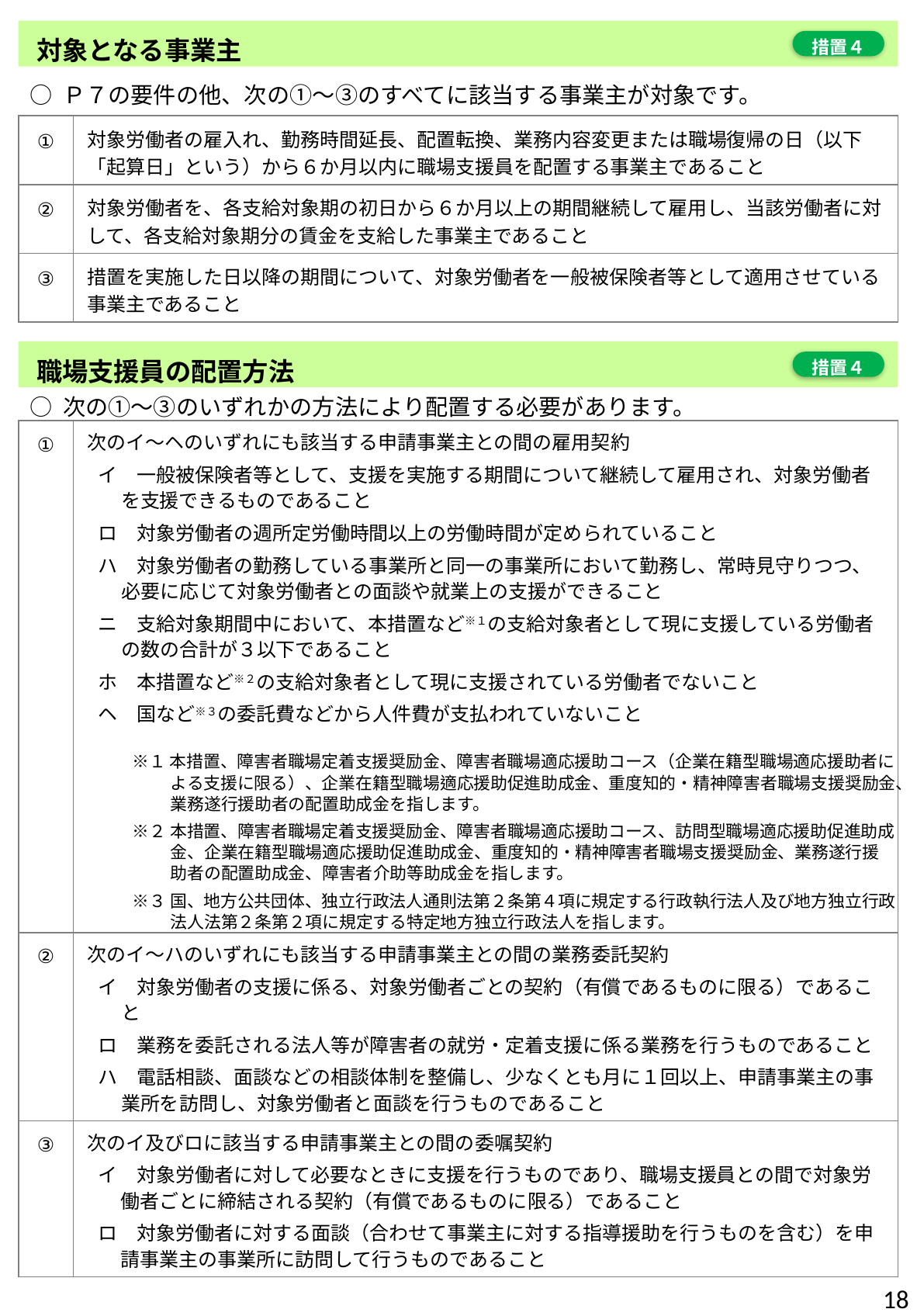

対象となる事業主
措置４
○ Ｐ７の要件の他、次の①～③のすべてに該当する事業主が対象です。
| ① | 対象労働者の雇入れ、勤務時間延長、配置転換、業務内容変更または職場復帰の日（以下「起算日」という）から６か月以内に職場支援員を配置する事業主であること |
| --- | --- |
| ② | 対象労働者を、各支給対象期の初日から６か月以上の期間継続して雇用し、当該労働者に対して、各支給対象期分の賃金を支給した事業主であること |
| ③ | 措置を実施した日以降の期間について、対象労働者を一般被保険者等として適用させている事業主であること |
職場支援員の配置方法
措置４
○ 次の①～③のいずれかの方法により配置する必要があります。

| ① | 次のイ～ヘのいずれにも該当する申請事業主との間の雇用契約 イ　一般被保険者等として、支援を実施する期間について継続して雇用され、対象労働者を支援できるものであること ロ　対象労働者の週所定労働時間以上の労働時間が定められていること ハ　対象労働者の勤務している事業所と同一の事業所において勤務し、常時見守りつつ、必要に応じて対象労働者との面談や就業上の支援ができること ニ　支給対象期間中において、本措置など※１の支給対象者として現に支援している労働者の数の合計が３以下であること ホ　本措置など※２の支給対象者として現に支援されている労働者でないこと ヘ　国など※３の委託費などから人件費が支払われていないこと |
| --- | --- |
| ② | 次のイ～ハのいずれにも該当する申請事業主との間の業務委託契約 イ　対象労働者の支援に係る、対象労働者ごとの契約（有償であるものに限る）であること ロ　業務を委託される法人等が障害者の就労・定着支援に係る業務を行うものであること ハ　電話相談、面談などの相談体制を整備し、少なくとも月に１回以上、申請事業主の事業所を訪問し、対象労働者と面談を行うものであること |
| ③ | 次のイ及びロに該当する申請事業主との間の委嘱契約 イ　対象労働者に対して必要なときに支援を行うものであり、職場支援員との間で対象労働者ごとに締結される契約（有償であるものに限る）であること ロ　対象労働者に対する面談（合わせて事業主に対する指導援助を行うものを含む）を申請事業主の事業所に訪問して行うものであること |
　※１ 本措置、障害者職場定着支援奨励金、障害者職場適応援助コース（企業在籍型職場適応援助者による支援に限る）、企業在籍型職場適応援助促進助成金、重度知的・精神障害者職場支援奨励金、業務遂行援助者の配置助成金を指します。
　※２ 本措置、障害者職場定着支援奨励金、障害者職場適応援助コース、訪問型職場適応援助促進助成金、企業在籍型職場適応援助促進助成金、重度知的・精神障害者職場支援奨励金、業務遂行援助者の配置助成金、障害者介助等助成金を指します。
　※３ 国、地方公共団体、独立行政法人通則法第２条第４項に規定する行政執行法人及び地方独立行政法人法第２条第２項に規定する特定地方独立行政法人を指します。
18